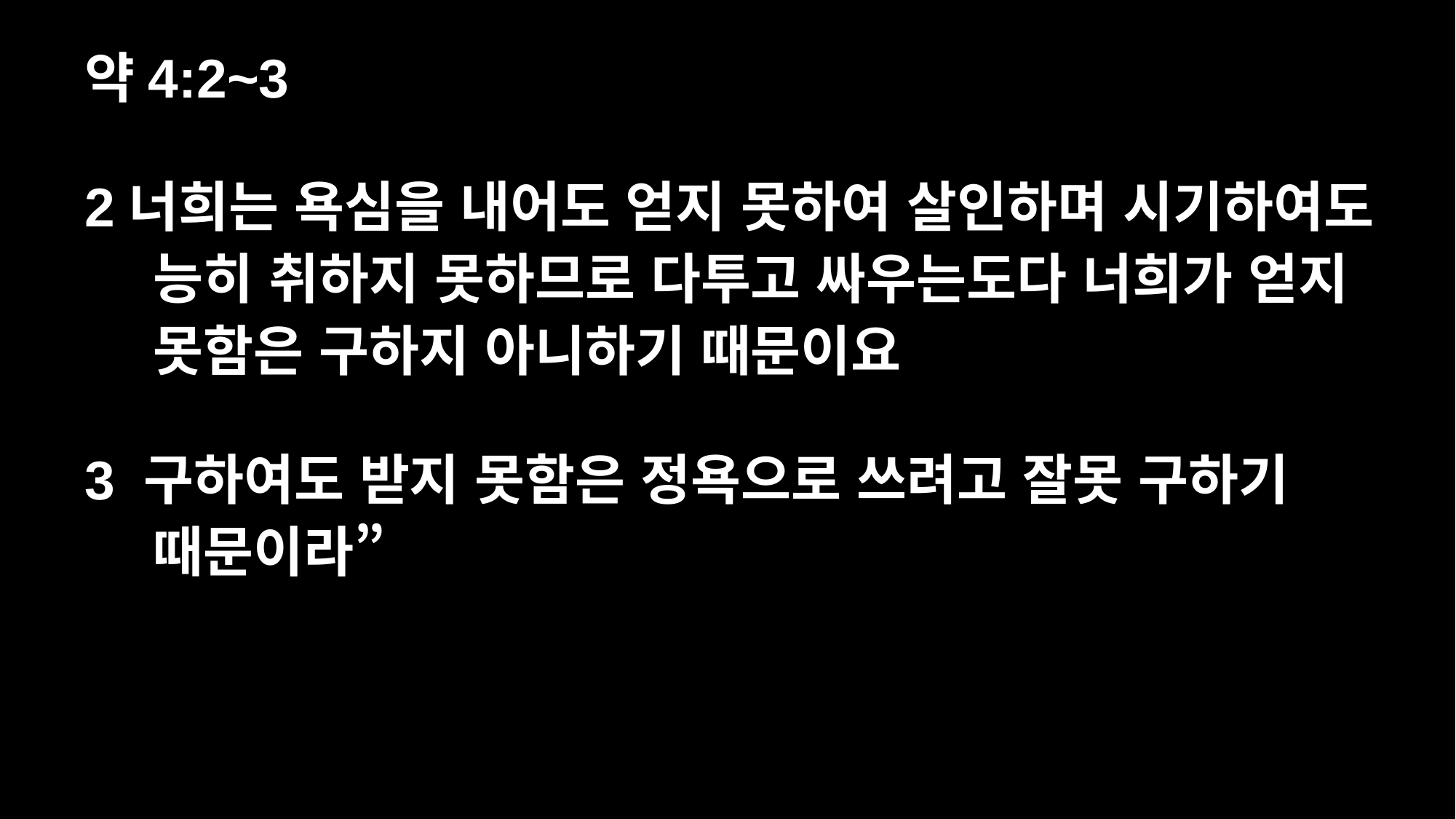

약4:2~3
2너희는 욕심을 내어도 얻지 못하여 살인하며 시기하여도 능히 취하지 못하므로 다투고 싸우는도다 너희가 얻지 못함은 구하지 아니하기 때문이요
3 구하여도 받지 못함은 정욕으로 쓰려고 잘못 구하기 때문이라”